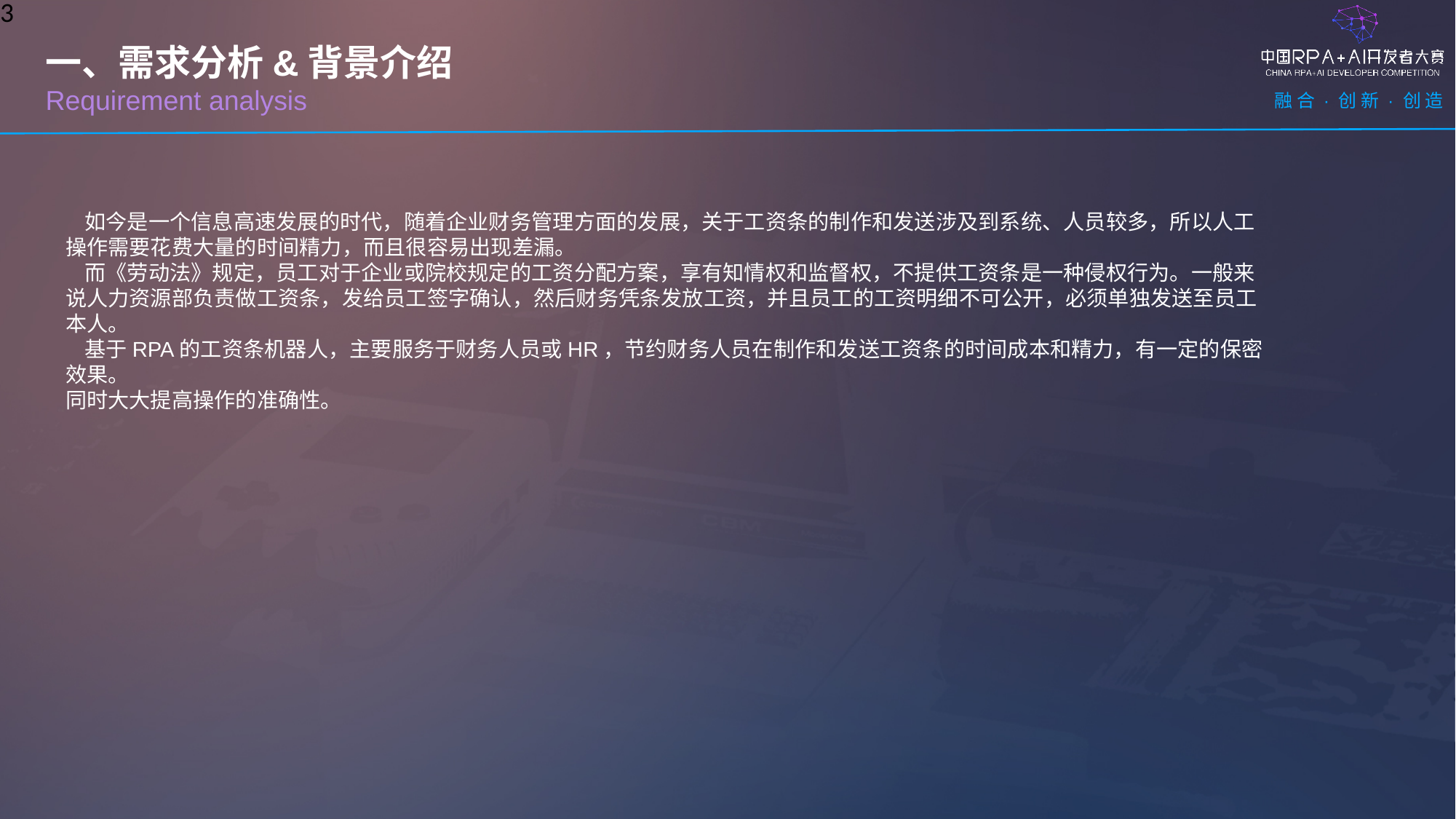

3
一、需求分析&背景介绍
Requirement analysis
   如今是一个信息高速发展的时代，随着企业财务管理方面的发展，关于工资条的制作和发送涉及到系统、人员较多，所以人工操作需要花费大量的时间精力，而且很容易出现差漏。
   而《劳动法》规定，员工对于企业或院校规定的工资分配方案，享有知情权和监督权，不提供工资条是一种侵权行为。一般来说人力资源部负责做工资条，发给员工签字确认，然后财务凭条发放工资，并且员工的工资明细不可公开，必须单独发送至员工本人。
   基于RPA的工资条机器人，主要服务于财务人员或HR，节约财务人员在制作和发送工资条的时间成本和精力，有一定的保密效果。
同时大大提高操作的准确性。